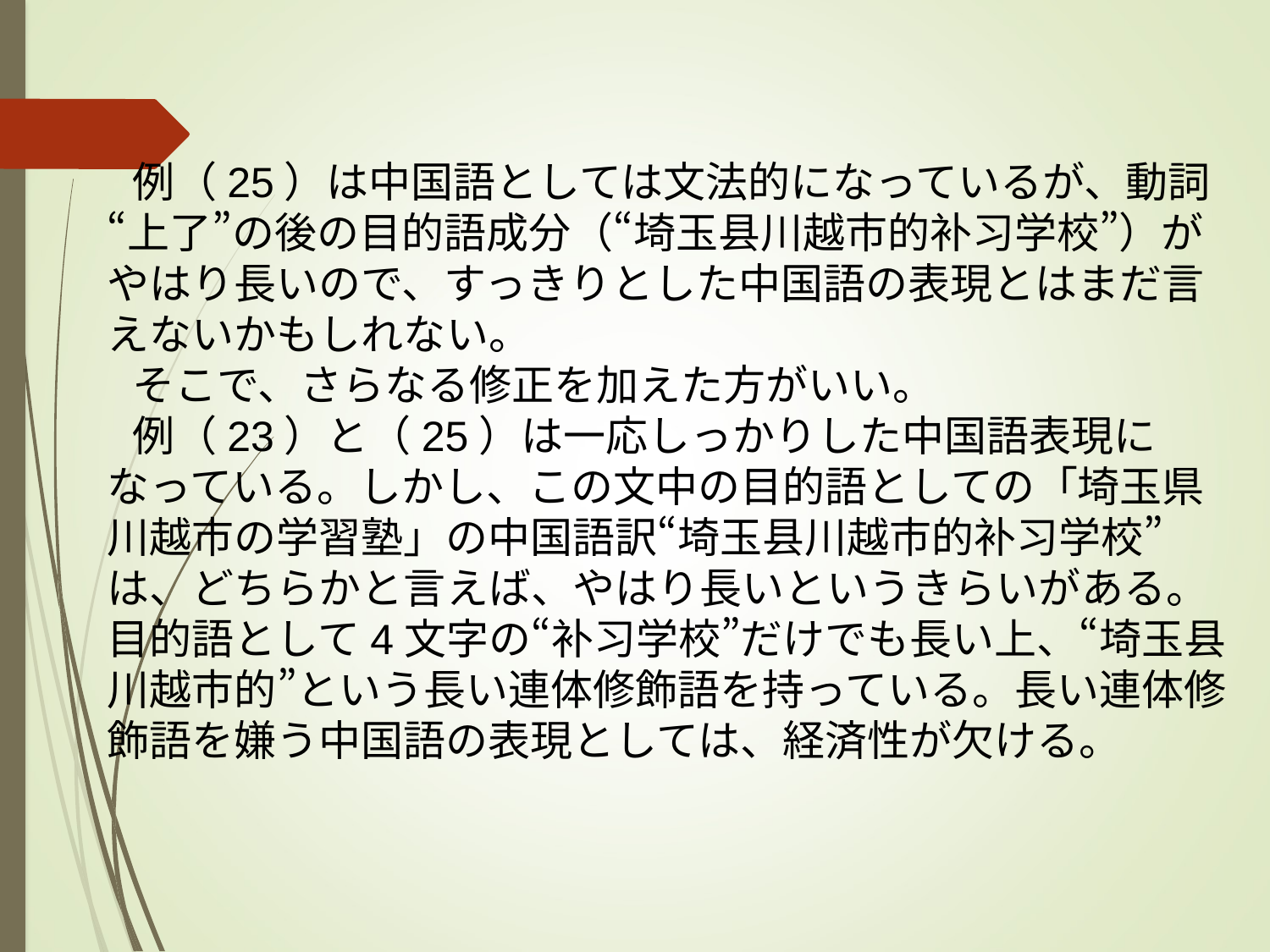

例（25）は中国語としては文法的になっているが、動詞“上了”の後の目的語成分（“埼玉县川越市的补习学校”）がやはり長いので、すっきりとした中国語の表現とはまだ言えないかもしれない。
そこで、さらなる修正を加えた方がいい。
例（23）と（25）は一応しっかりした中国語表現になっている。しかし、この文中の目的語としての「埼玉県川越市の学習塾」の中国語訳“埼玉县川越市的补习学校”は、どちらかと言えば、やはり長いというきらいがある。目的語として4文字の“补习学校”だけでも長い上、“埼玉县川越市的”という長い連体修飾語を持っている。長い連体修飾語を嫌う中国語の表現としては、経済性が欠ける。